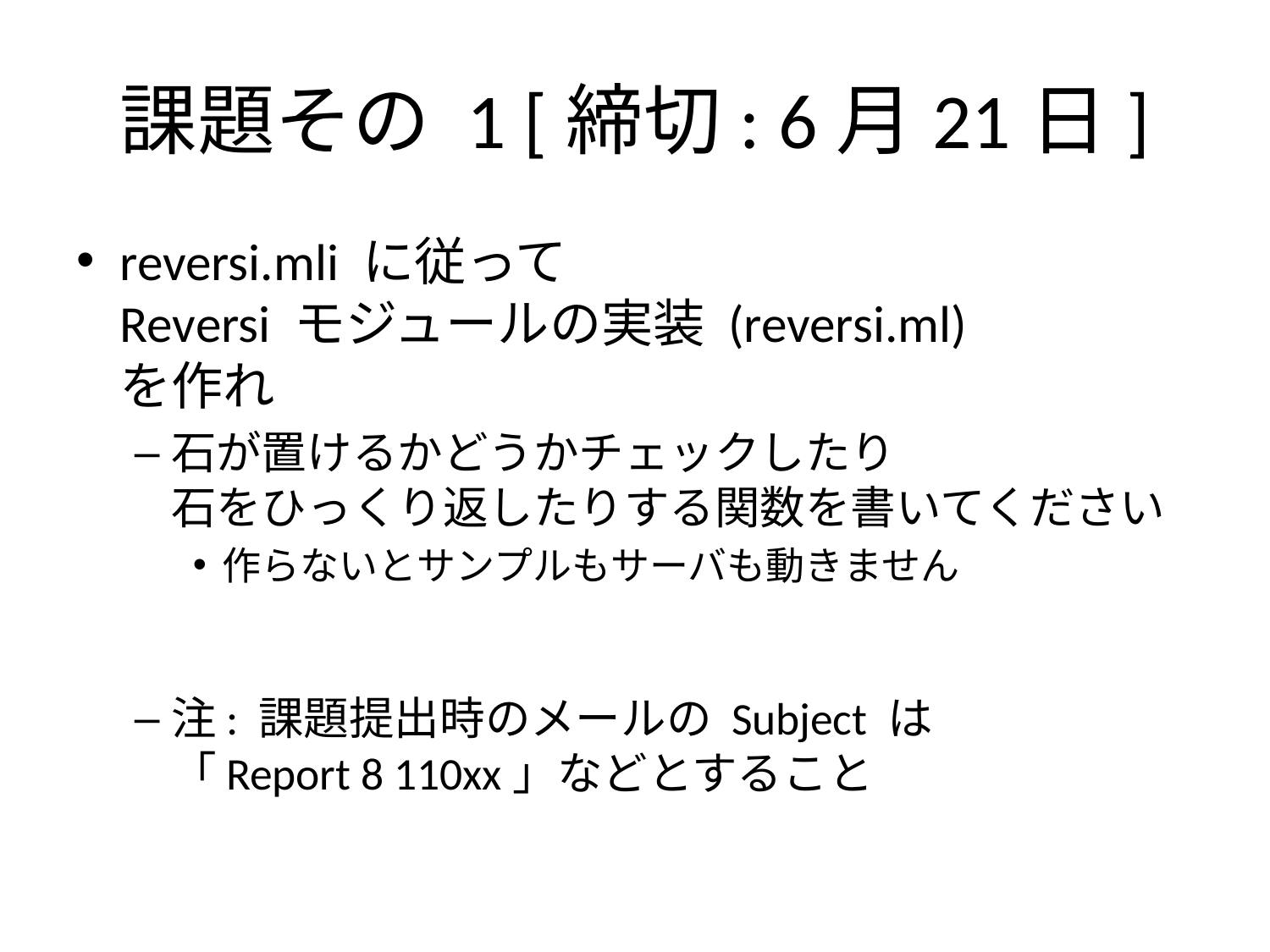

# 課題その 1 [締切: 6月21日]
reversi.mli に従って
Reversi モジュールの実装 (reversi.ml)
を作れ
石が置けるかどうかチェックしたり
石をひっくり返したりする関数を書いてください
作らないとサンプルもサーバも動きません
注: 課題提出時のメールの Subject は
「Report 8 110xx」などとすること